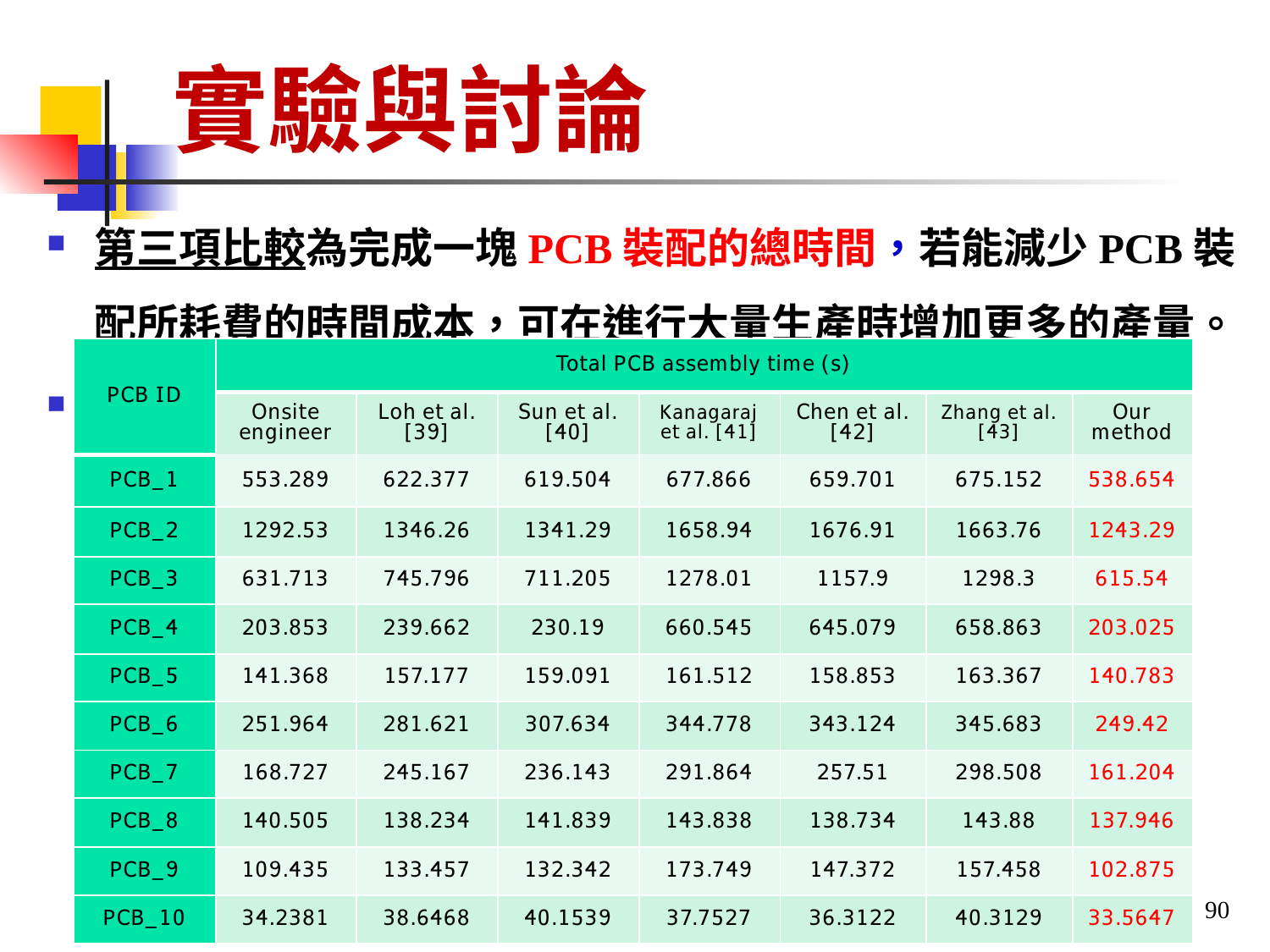

# 實驗與討論
第三項比較為完成一塊PCB裝配的總時間，若能減少PCB裝配所耗費的時間成本，可在進行大量生產時增加更多的產量。
。
| PCB ID | Total PCB assembly time (s) |  |  |  |  |  |  |
| --- | --- | --- | --- | --- | --- | --- | --- |
|  | Onsite engineer | Loh et al. [39] | Sun et al. [40] | Kanagaraj et al. [41] | Chen et al. [42] | Zhang et al. [43] | Our method |
| PCB\_1 | 553.289 | 622.377 | 619.504 | 677.866 | 659.701 | 675.152 | 538.654 |
| PCB\_2 | 1292.53 | 1346.26 | 1341.29 | 1658.94 | 1676.91 | 1663.76 | 1243.29 |
| PCB\_3 | 631.713 | 745.796 | 711.205 | 1278.01 | 1157.9 | 1298.3 | 615.54 |
| PCB\_4 | 203.853 | 239.662 | 230.19 | 660.545 | 645.079 | 658.863 | 203.025 |
| PCB\_5 | 141.368 | 157.177 | 159.091 | 161.512 | 158.853 | 163.367 | 140.783 |
| PCB\_6 | 251.964 | 281.621 | 307.634 | 344.778 | 343.124 | 345.683 | 249.42 |
| PCB\_7 | 168.727 | 245.167 | 236.143 | 291.864 | 257.51 | 298.508 | 161.204 |
| PCB\_8 | 140.505 | 138.234 | 141.839 | 143.838 | 138.734 | 143.88 | 137.946 |
| PCB\_9 | 109.435 | 133.457 | 132.342 | 173.749 | 147.372 | 157.458 | 102.875 |
| PCB\_10 | 34.2381 | 38.6468 | 40.1539 | 37.7527 | 36.3122 | 40.3129 | 33.5647 |
90